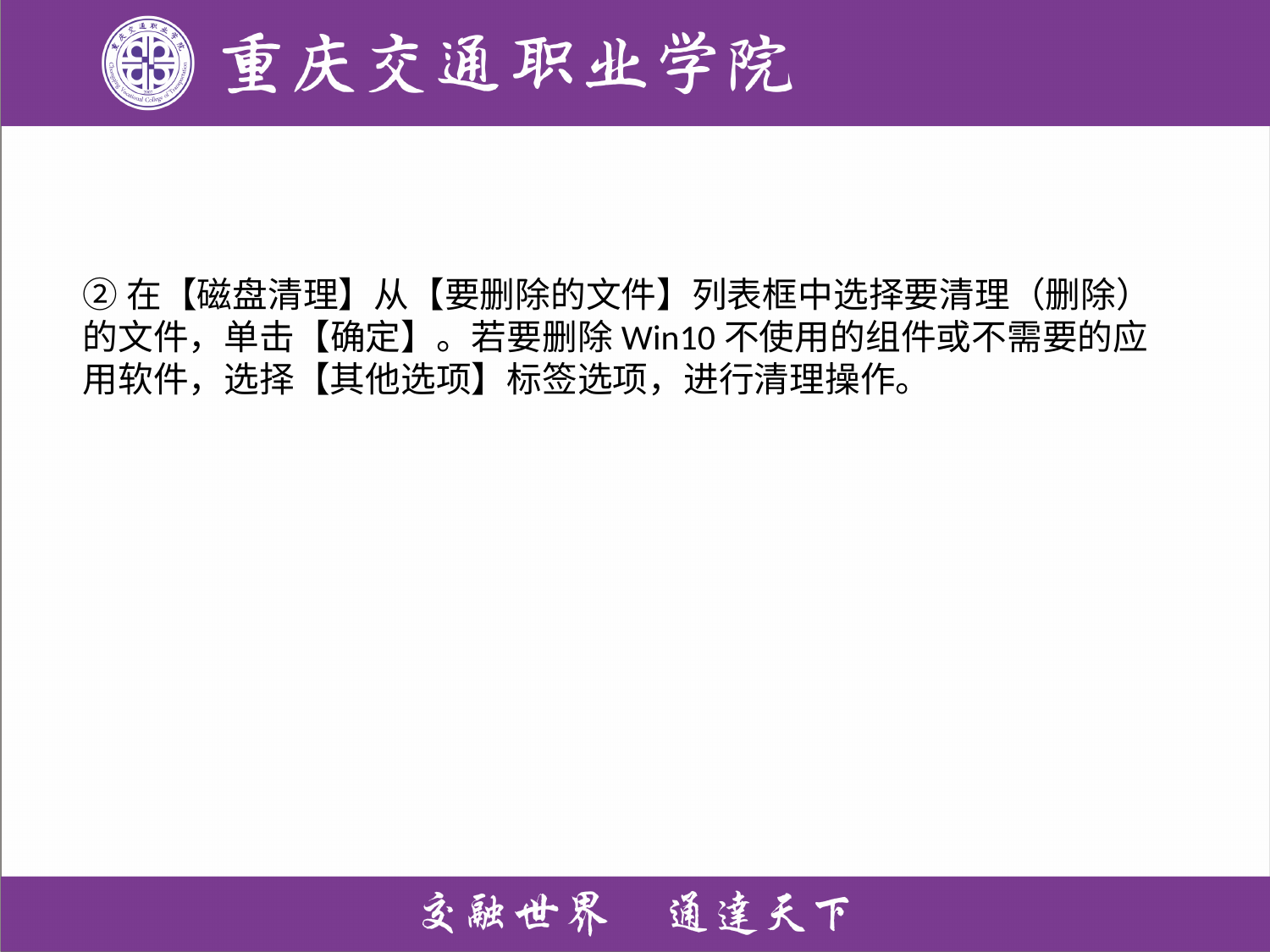

②在【磁盘清理】从【要删除的文件】列表框中选择要清理（删除）的文件，单击【确定】。若要删除Win10不使用的组件或不需要的应用软件，选择【其他选项】标签选项，进行清理操作。